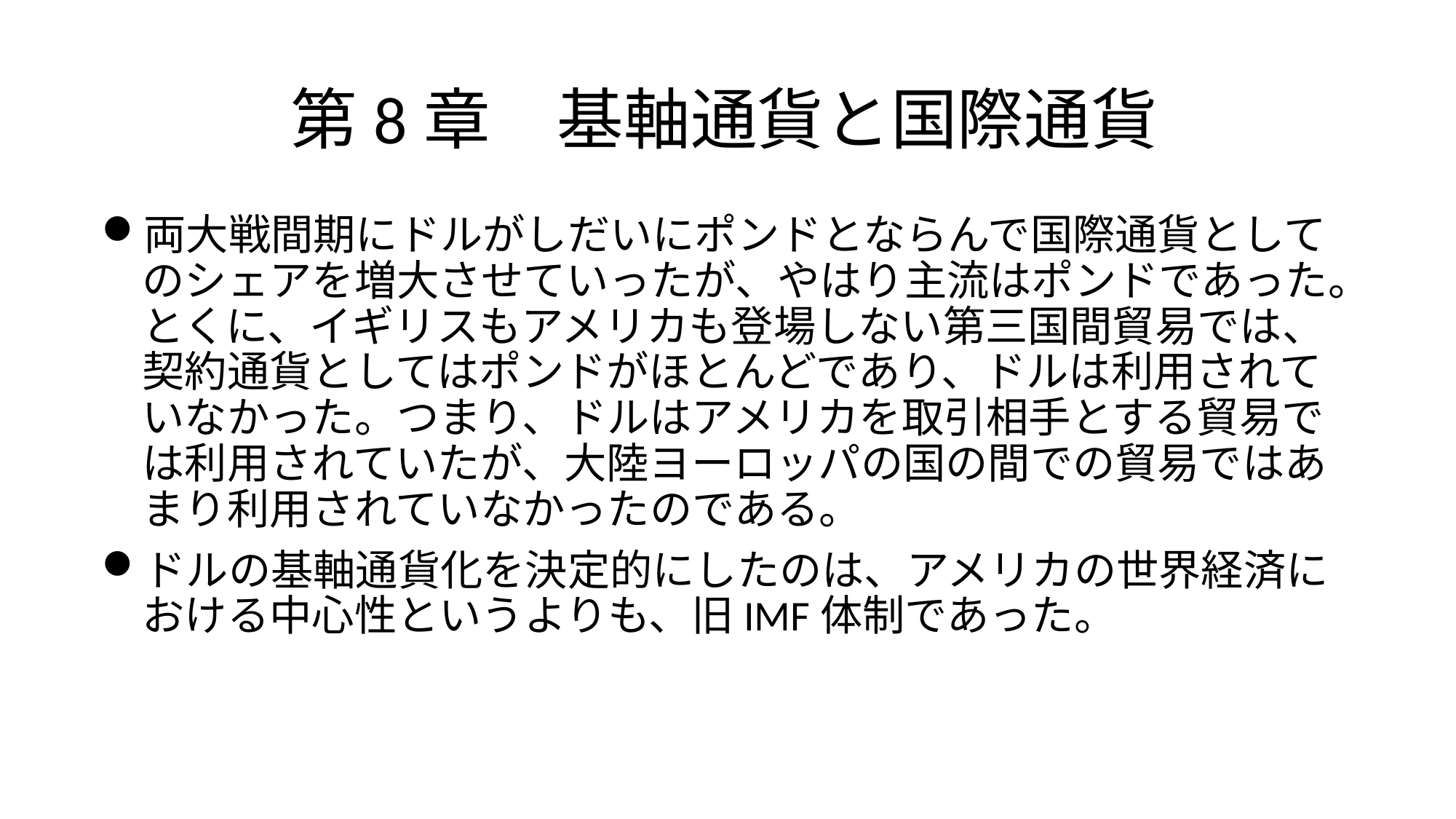

# 第8章　基軸通貨と国際通貨
両大戦間期にドルがしだいにポンドとならんで国際通貨としてのシェアを増大させていったが、やはり主流はポンドであった。とくに、イギリスもアメリカも登場しない第三国間貿易では、契約通貨としてはポンドがほとんどであり、ドルは利用されていなかった。つまり、ドルはアメリカを取引相手とする貿易では利用されていたが、大陸ヨーロッパの国の間での貿易ではあまり利用されていなかったのである。
ドルの基軸通貨化を決定的にしたのは、アメリカの世界経済における中心性というよりも、旧IMF体制であった。